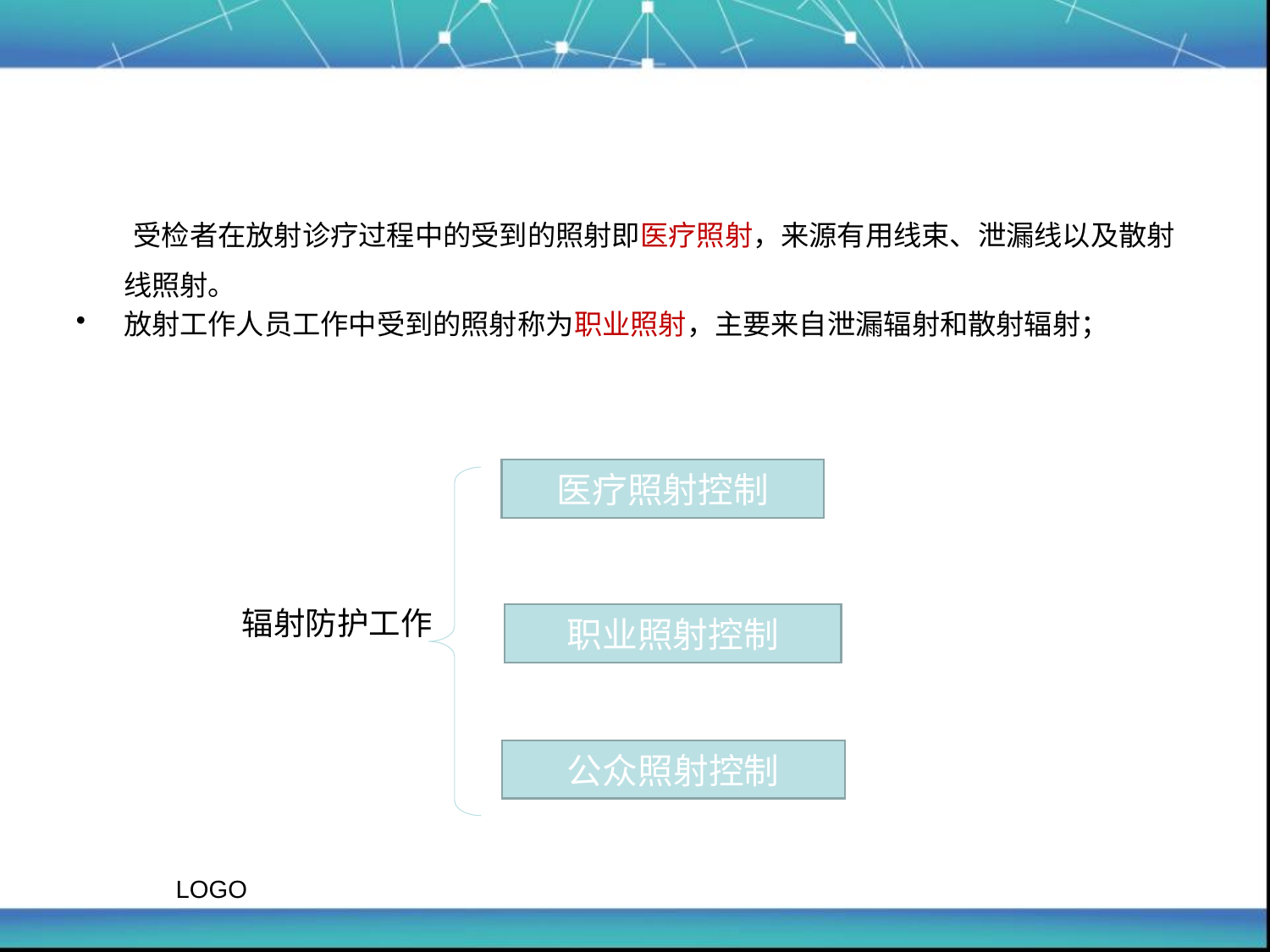

#
        受检者在放射诊疗过程中的受到的照射即医疗照射，来源有用线束、泄漏线以及散射线照射。
放射工作人员工作中受到的照射称为职业照射，主要来自泄漏辐射和散射辐射；

                      辐射防护工作

医疗照射控制

职业照射控制
公众照射控制
LOGO